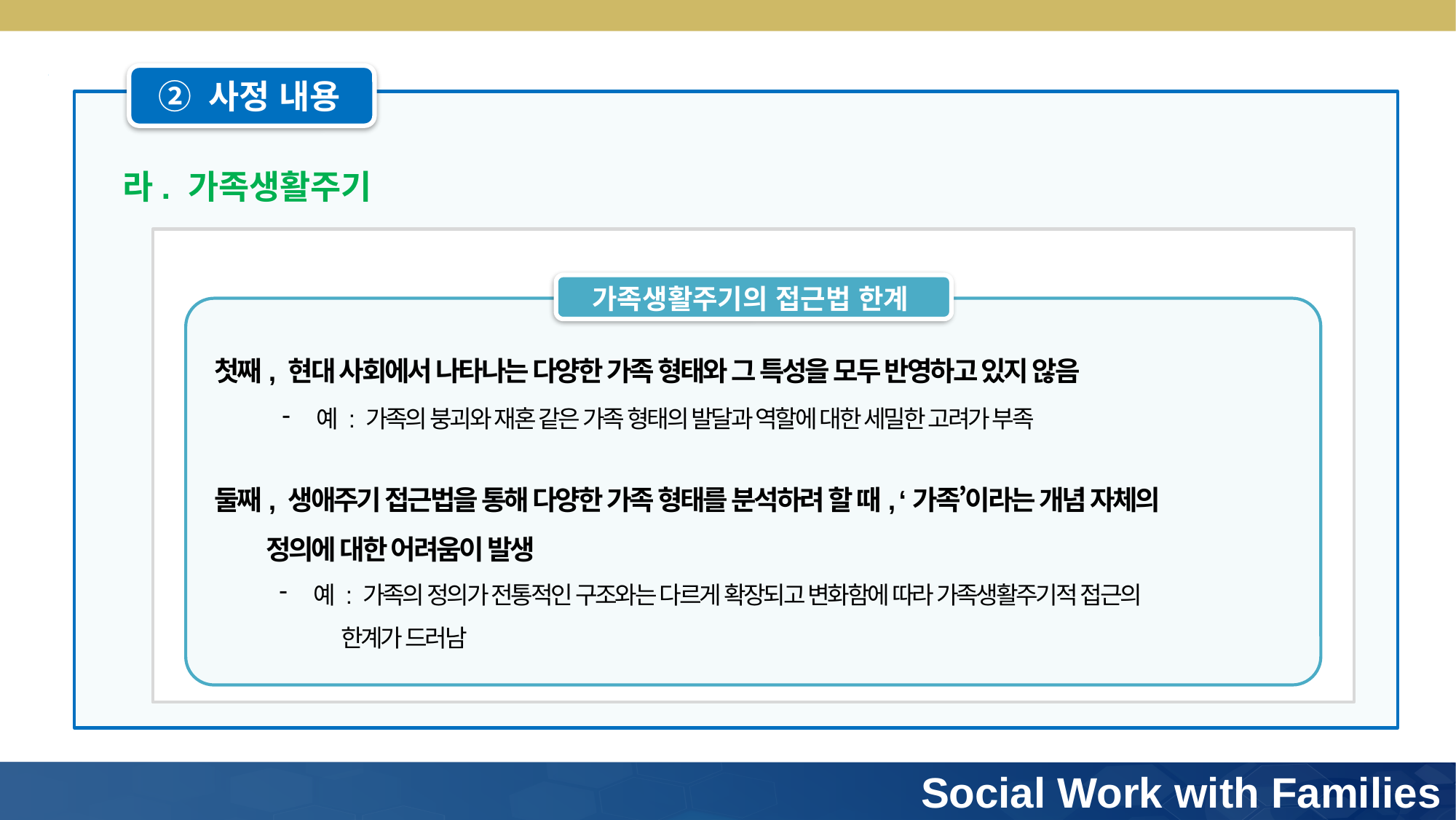

② 사정 내용

라. 가족생활주기

가족생활주기의 접근법 한계

첫째, 현대 사회에서 나타나는 다양한 가족 형태와 그 특성을 모두 반영하고 있지 않음
예 : 가족의 붕괴와 재혼 같은 가족 형태의 발달과 역할에 대한 세밀한 고려가 부족
둘째, 생애주기 접근법을 통해 다양한 가족 형태를 분석하려 할 때, ‘가족’이라는 개념 자체의
        정의에 대한 어려움이 발생
예 : 가족의 정의가 전통적인 구조와는 다르게 확장되고 변화함에 따라 가족생활주기적 접근의
            한계가 드러남